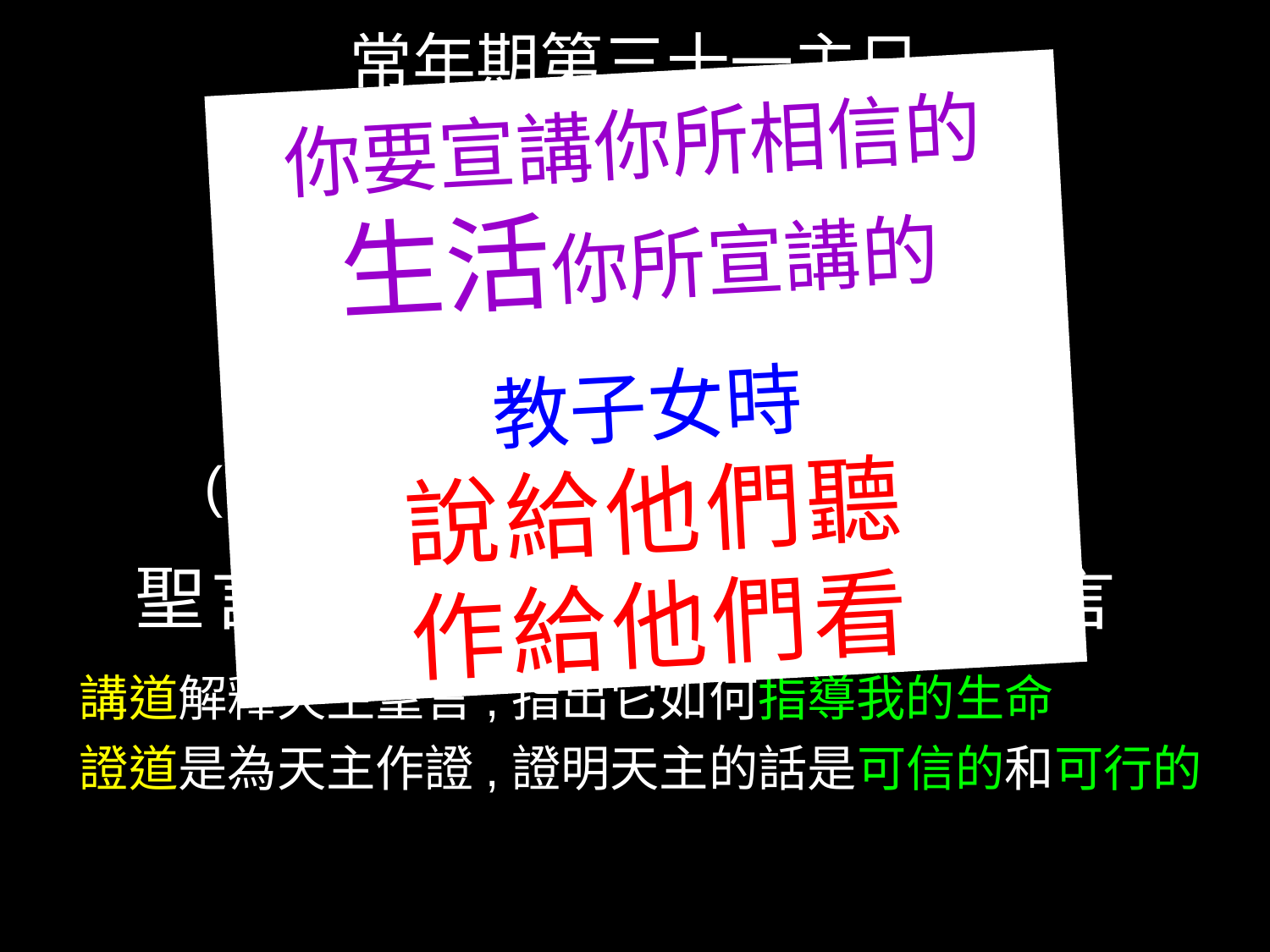

常年期第三十一主日
2021年10月31日
主 題
1 + 1 = 1
(申6:2-6;希7:23-28;谷12:28-34)
     聖言指導生活；生活印證聖言
     講道解釋天主聖言,指出它如何指導我的生命
     證道是為天主作證,證明天主的話是可信的和可行的

你要宣講你所相信的
生活你所宣講的
教子女時
說給他們聽
作給他們看